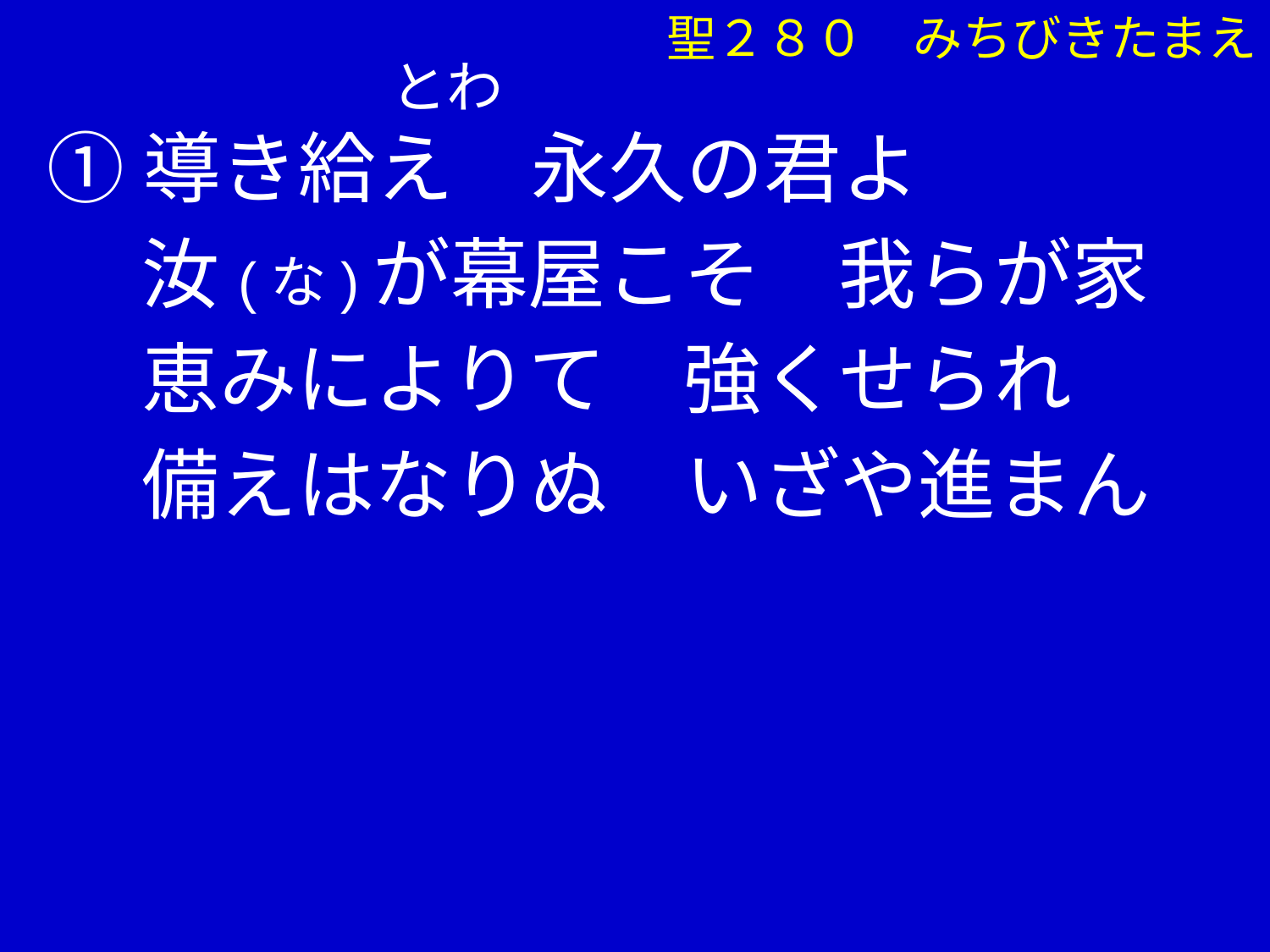

聖２８０　みちびきたまえ
                          とわ
①導き給え　永久の君よ
　 汝(な)が幕屋こそ　我らが家
　 恵みによりて　強くせられ
　 備えはなりぬ　いざや進まん